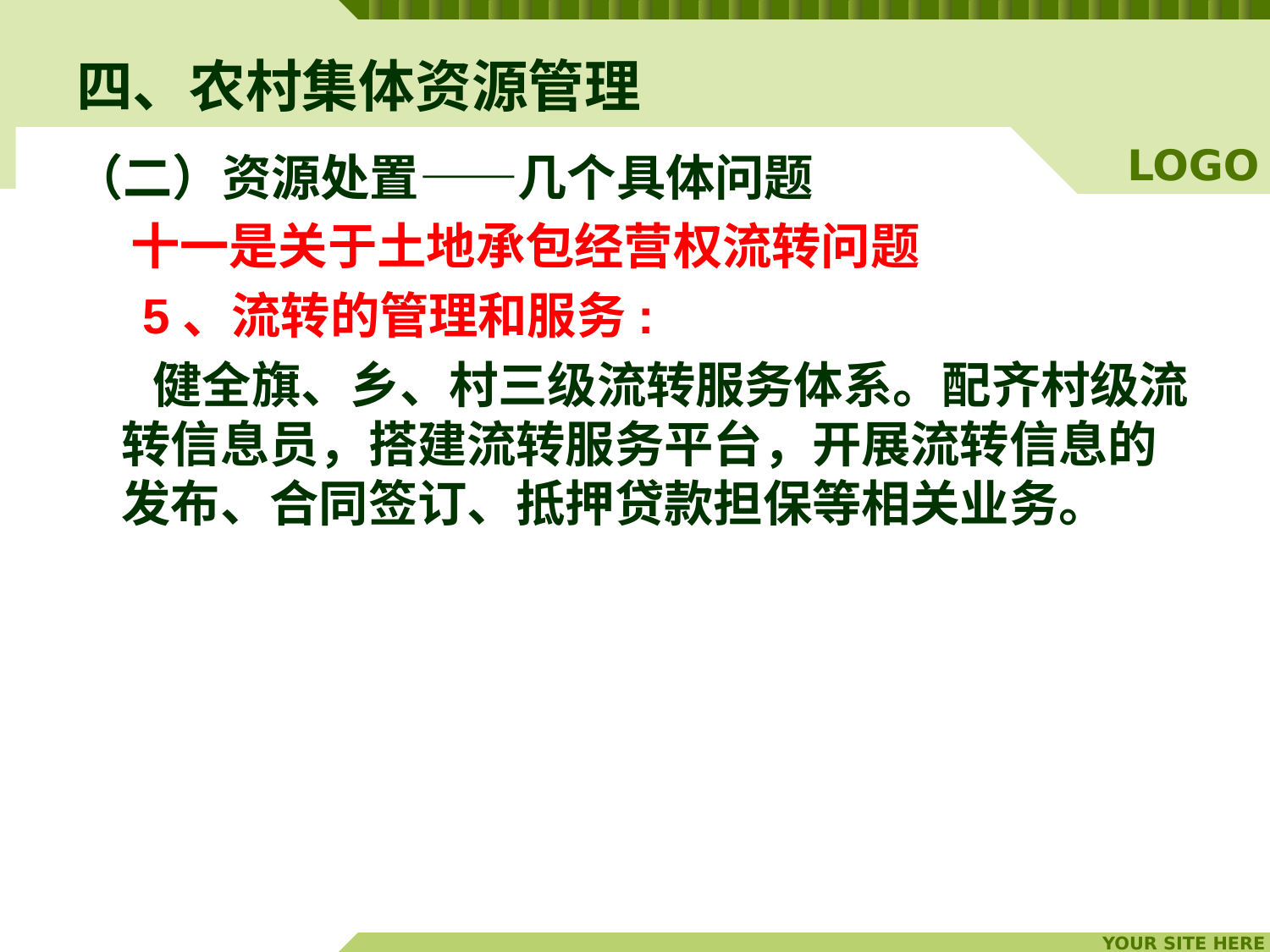

# 四、农村集体资源管理
（二）资源处置——几个具体问题
    十一是关于土地承包经营权流转问题
     5、流转的管理和服务:
      健全旗、乡、村三级流转服务体系。配齐村级流转信息员，搭建流转服务平台，开展流转信息的发布、合同签订、抵押贷款担保等相关业务。